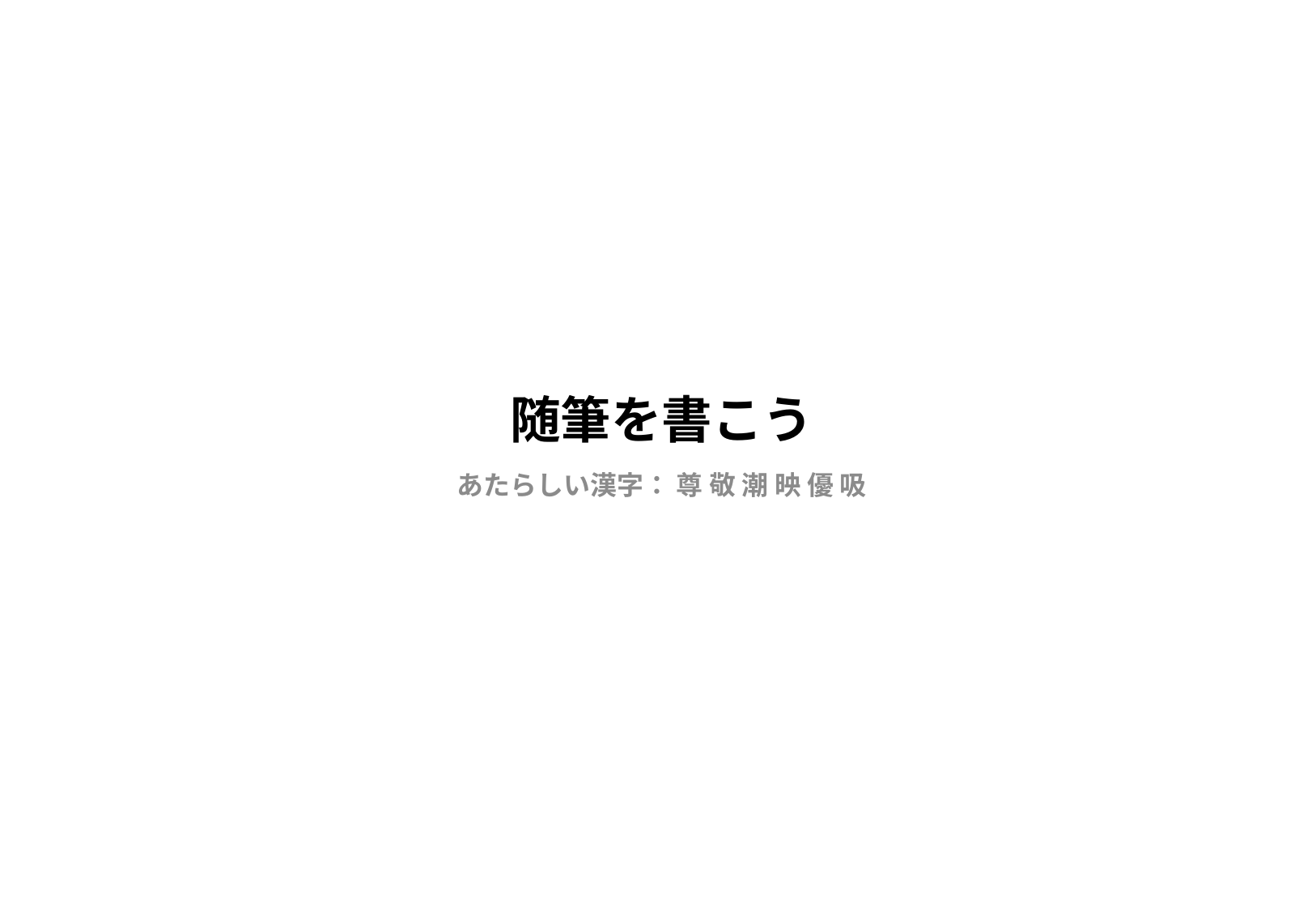

# 随筆を書こう
あたらしい漢字： 尊 敬 潮 映 優 吸